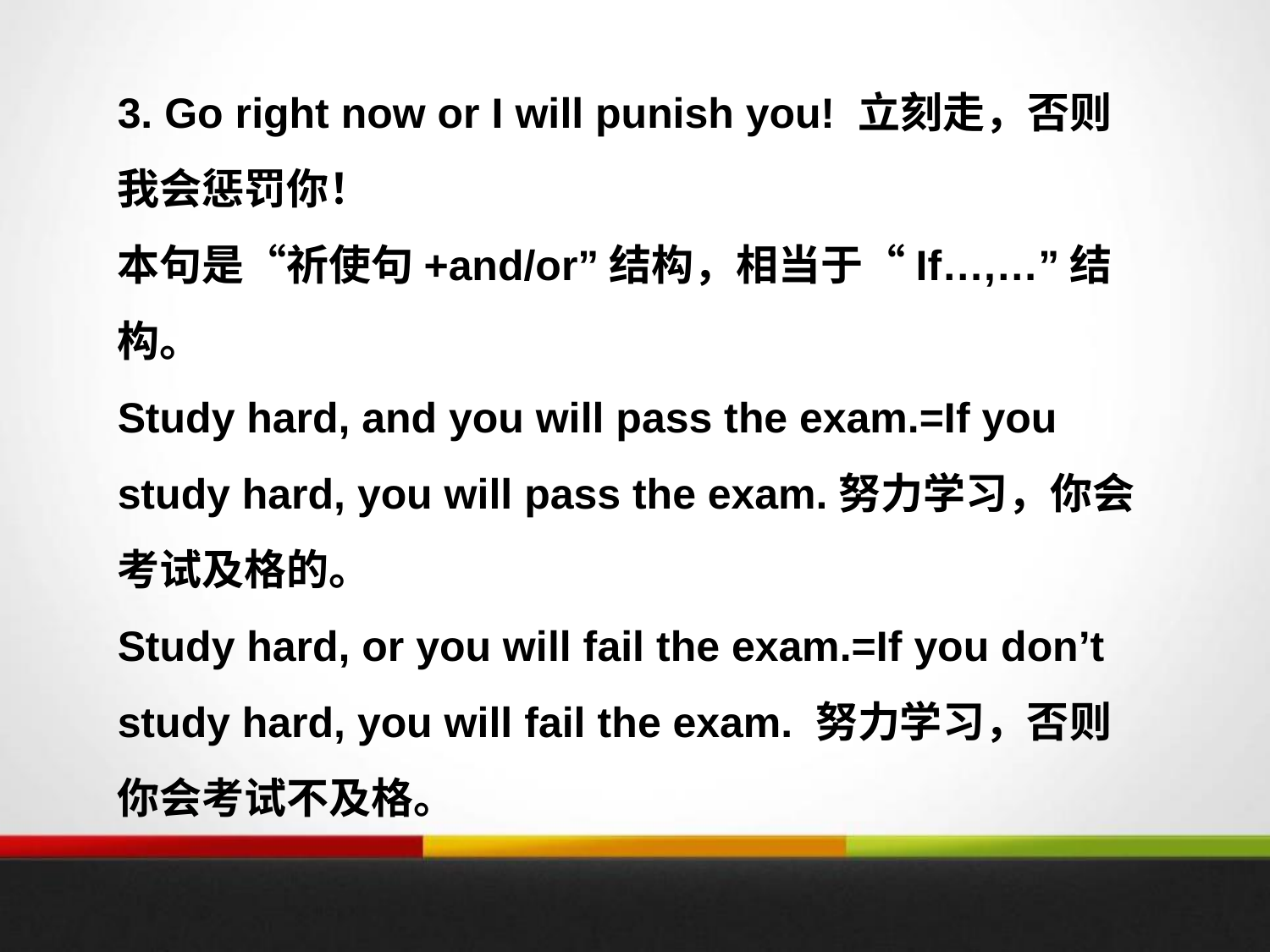

3. Go right now or I will punish you! 立刻走，否则我会惩罚你！
本句是“祈使句+and/or”结构，相当于“If…,…”结构。
Study hard, and you will pass the exam.=If you study hard, you will pass the exam.努力学习，你会考试及格的。
Study hard, or you will fail the exam.=If you don’t study hard, you will fail the exam. 努力学习，否则你会考试不及格。